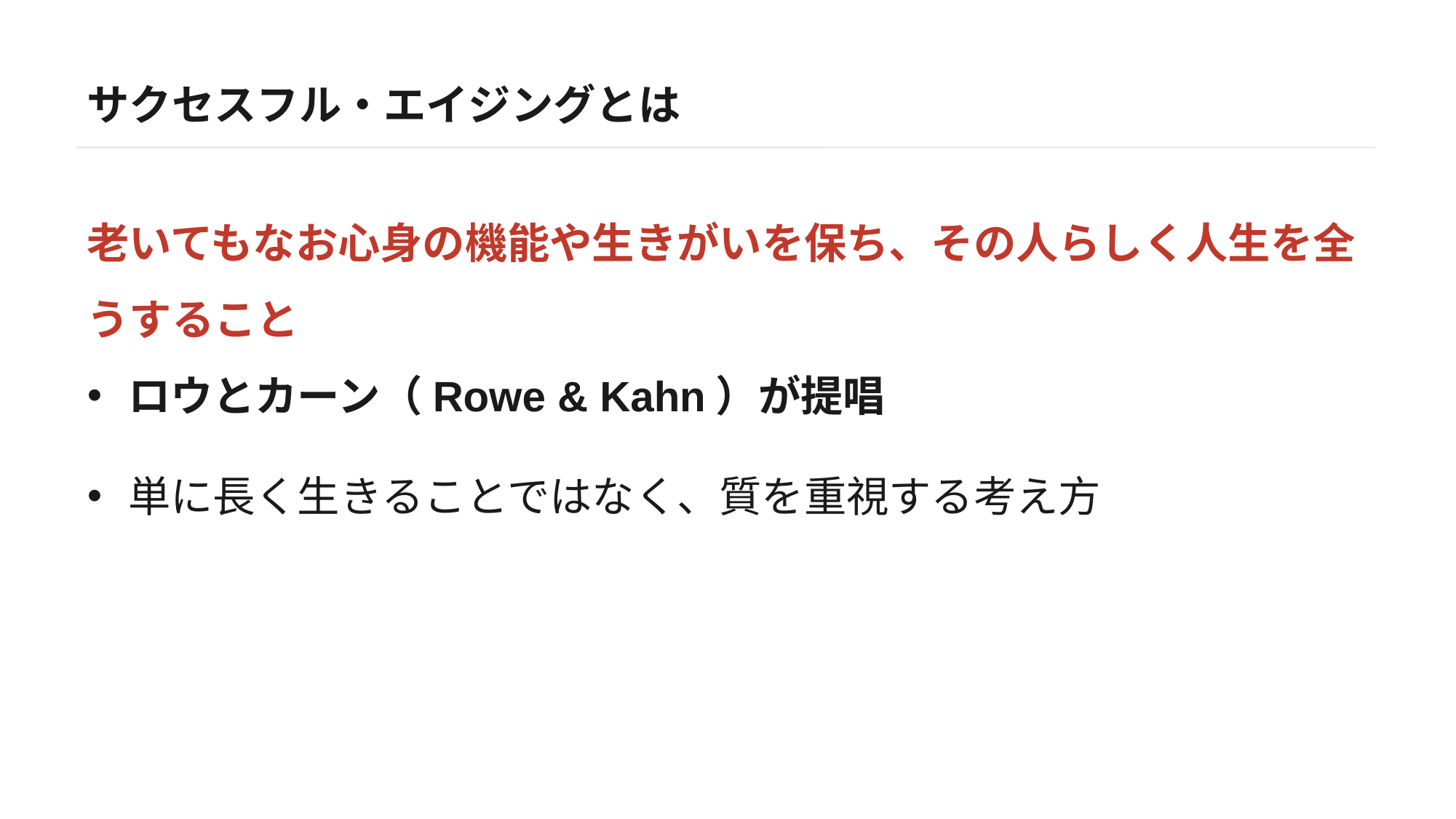

サクセスフル・エイジングとは

老いてもなお心身の機能や生きがいを保ち、その人らしく人生を全うすること
ロウとカーン（Rowe & Kahn）が提唱
単に長く生きることではなく、質を重視する考え方